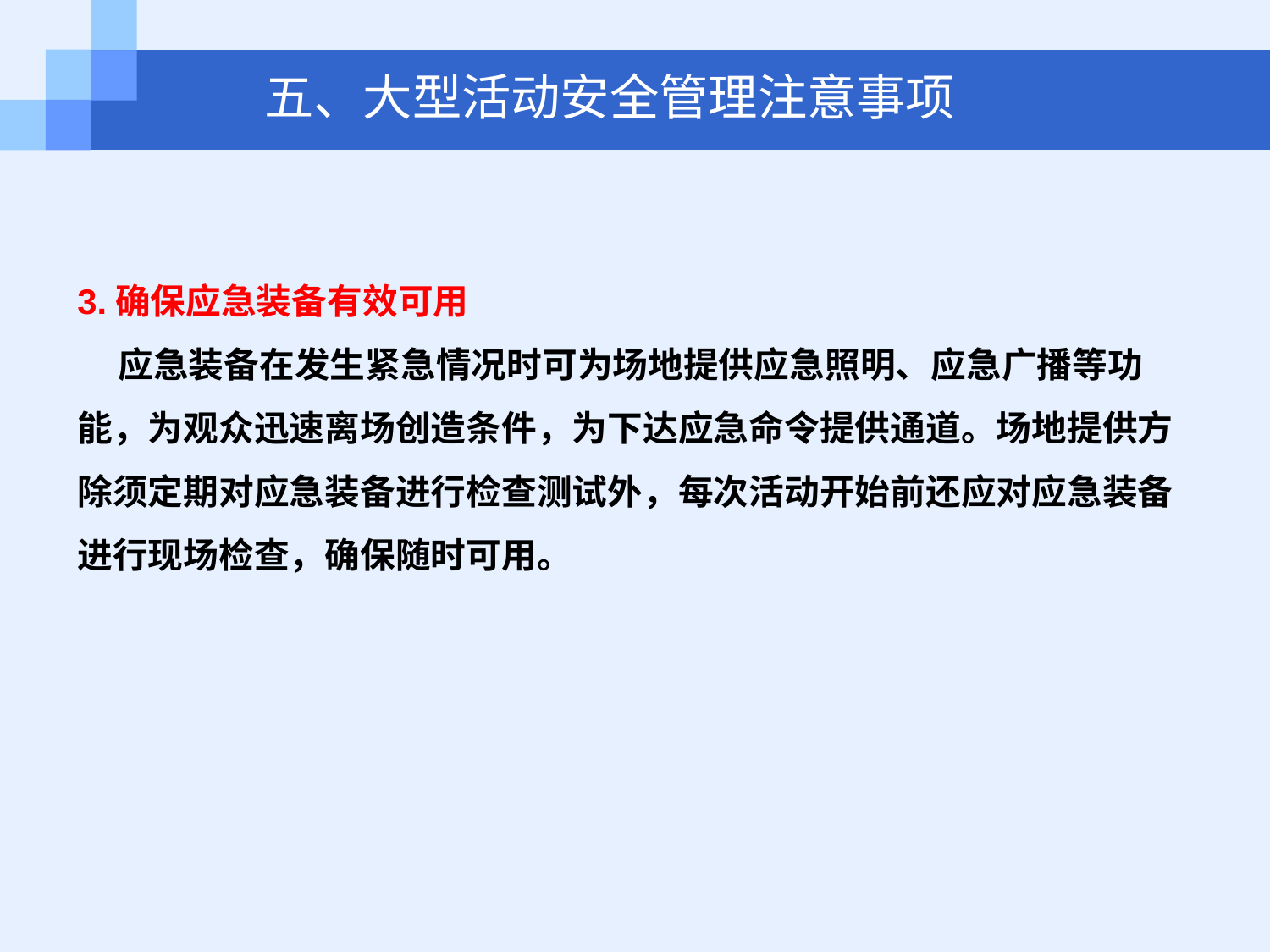

五、大型活动安全管理注意事项
3.确保应急装备有效可用
    应急装备在发生紧急情况时可为场地提供应急照明、应急广播等功能，为观众迅速离场创造条件，为下达应急命令提供通道。场地提供方除须定期对应急装备进行检查测试外，每次活动开始前还应对应急装备进行现场检查，确保随时可用。